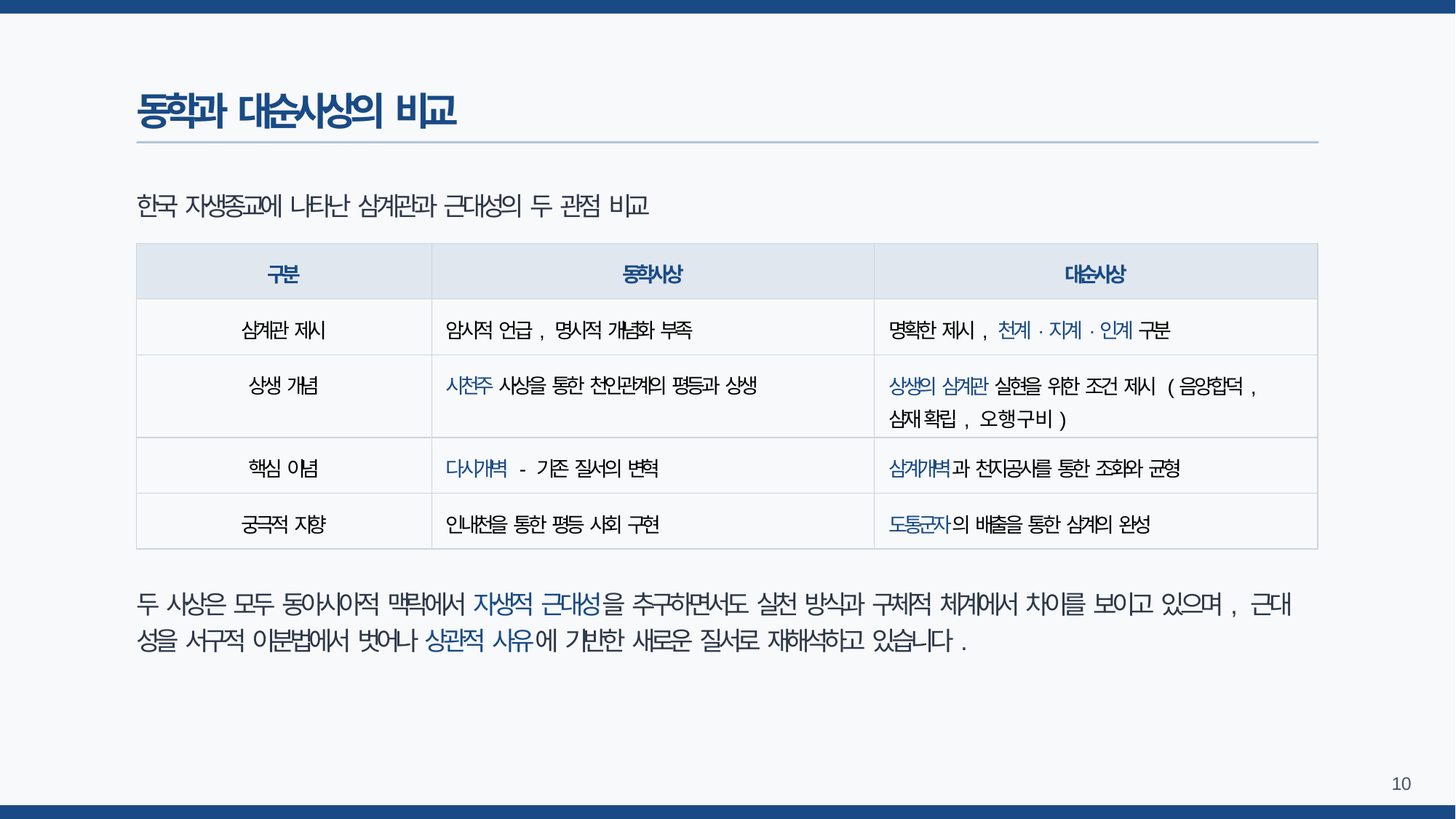

# 동학과 대순사상의 비교
한국 자생종교에 나타난 삼계관과 근대성의 두 관점 비교
| 구분 | 동학사상 | 대순사상 |
| --- | --- | --- |
| 삼계관 제시 | 암시적 언급, 명시적 개념화 부족 | 명확한 제시, 천계·지계·인계 구분 |
| 상생 개념 | 시천주 사상을 통한 천인관계의 평등과 상생 | 상생의 삼계관 실현을 위한 조건 제시 (음양합덕, 삼재 확립, 오행구비) |
| 핵심 이념 | 다시개벽 - 기존 질서의 변혁 | 삼계개벽과 천지공사를 통한 조화와 균형 |
| 궁극적 지향 | 인내천을 통한 평등 사회 구현 | 도통군자의 배출을 통한 삼계의 완성 |
두 사상은 모두 동아시아적 맥락에서 자생적 근대성을 추구하면서도 실천 방식과 구체적 체계에서 차이를 보이고 있으며, 근대 성을 서구적 이분법에서 벗어나 상관적 사유에 기반한 새로운 질서로 재해석하고 있습니다.
10